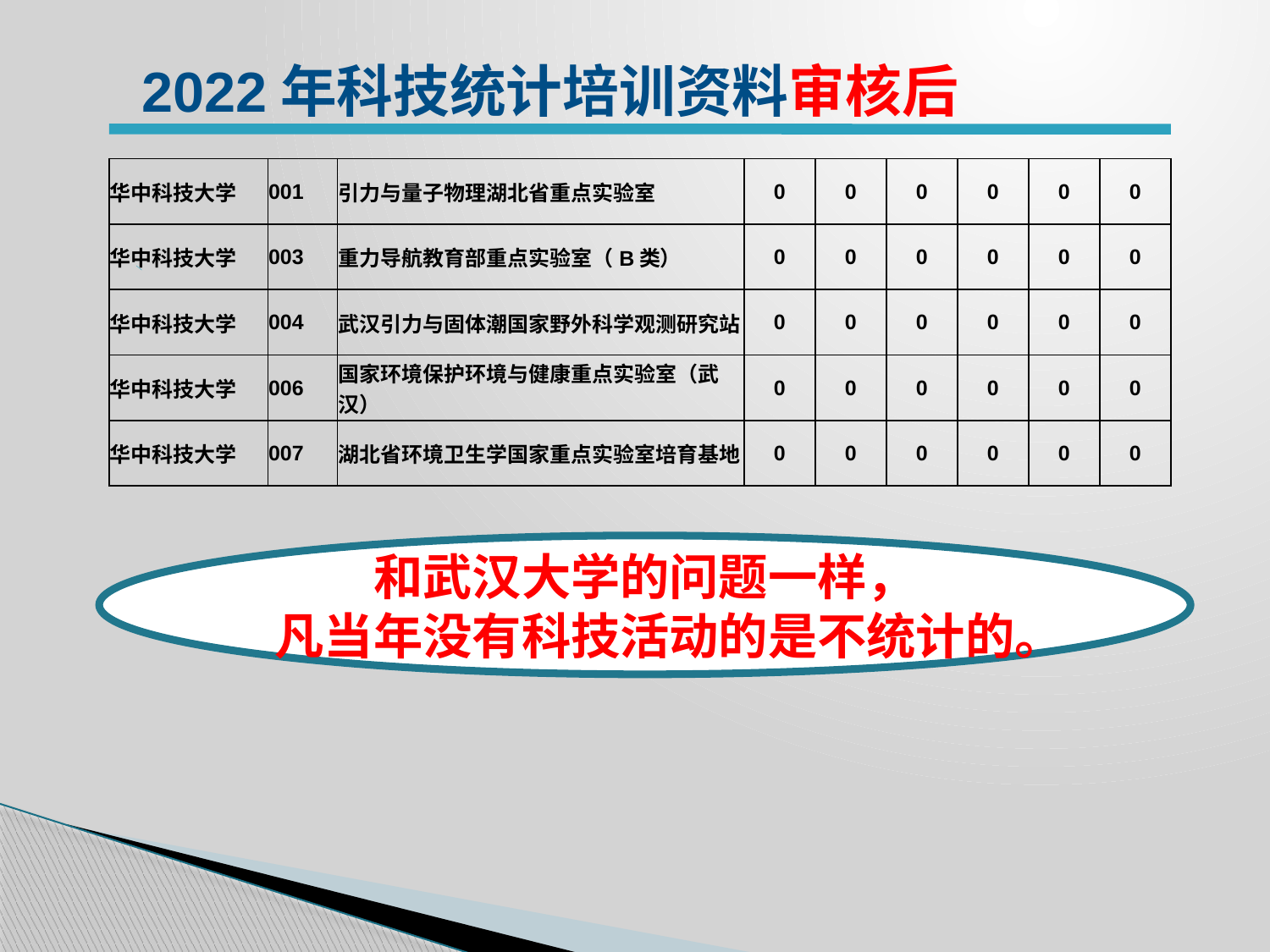

2022年科技统计培训资料审核后
| 华中科技大学 | 001 | 引力与量子物理湖北省重点实验室 | 0 | 0 | 0 | 0 | 0 | 0 |
| --- | --- | --- | --- | --- | --- | --- | --- | --- |
| 华中科技大学 | 003 | 重力导航教育部重点实验室（B类） | 0 | 0 | 0 | 0 | 0 | 0 |
| 华中科技大学 | 004 | 武汉引力与固体潮国家野外科学观测研究站 | 0 | 0 | 0 | 0 | 0 | 0 |
| 华中科技大学 | 006 | 国家环境保护环境与健康重点实验室（武汉） | 0 | 0 | 0 | 0 | 0 | 0 |
| 华中科技大学 | 007 | 湖北省环境卫生学国家重点实验室培育基地 | 0 | 0 | 0 | 0 | 0 | 0 |
和武汉大学的问题一样，
凡当年没有科技活动的是不统计的。